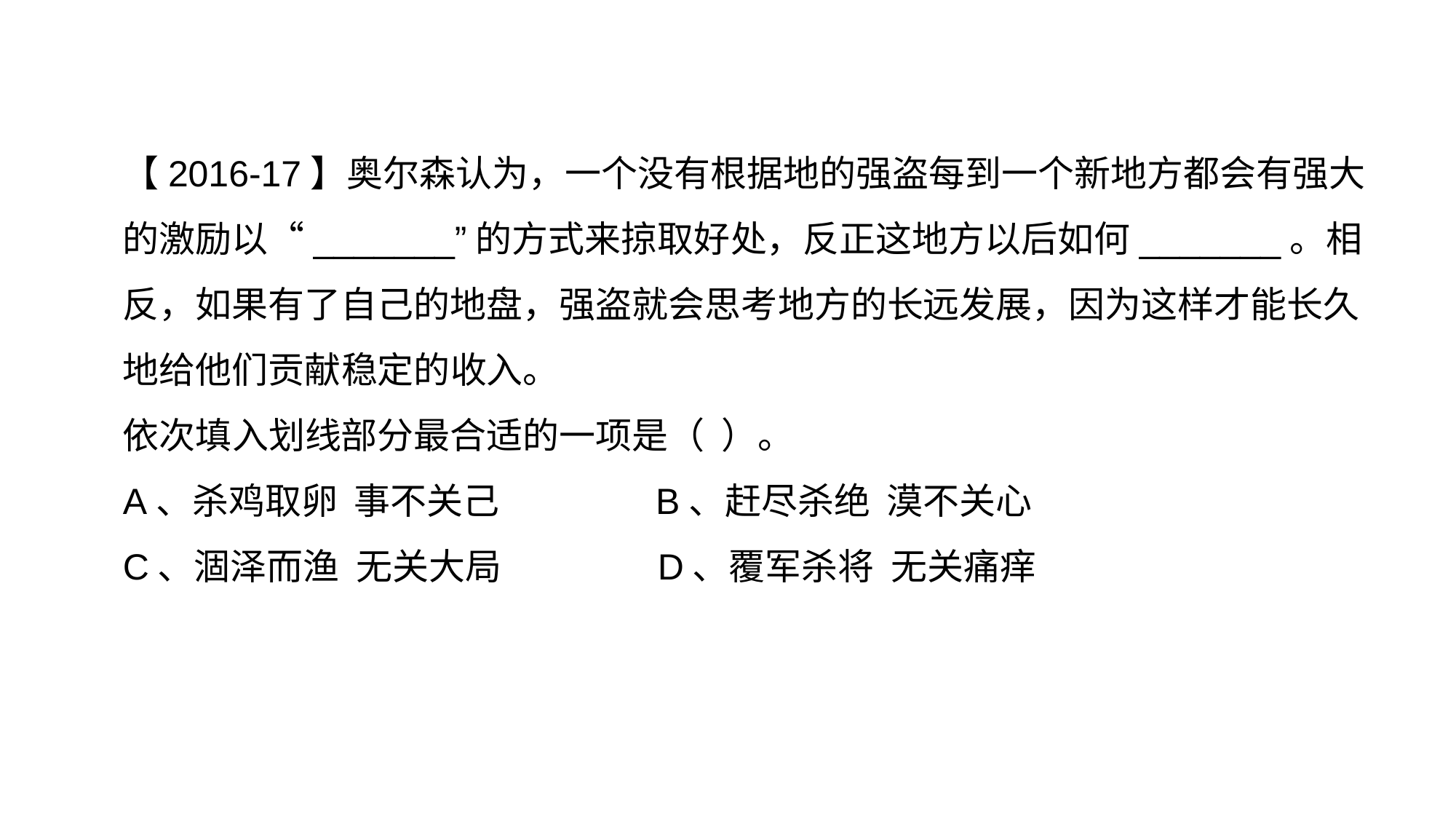

【2016-17】奥尔森认为，一个没有根据地的强盗每到一个新地方都会有强大的激励以“_______”的方式来掠取好处，反正这地方以后如何_______。相反，如果有了自己的地盘，强盗就会思考地方的长远发展，因为这样才能长久地给他们贡献稳定的收入。
依次填入划线部分最合适的一项是（  ）。
A、杀鸡取卵  事不关己                  B、赶尽杀绝  漠不关心
C、涸泽而渔  无关大局                  D、覆军杀将  无关痛痒